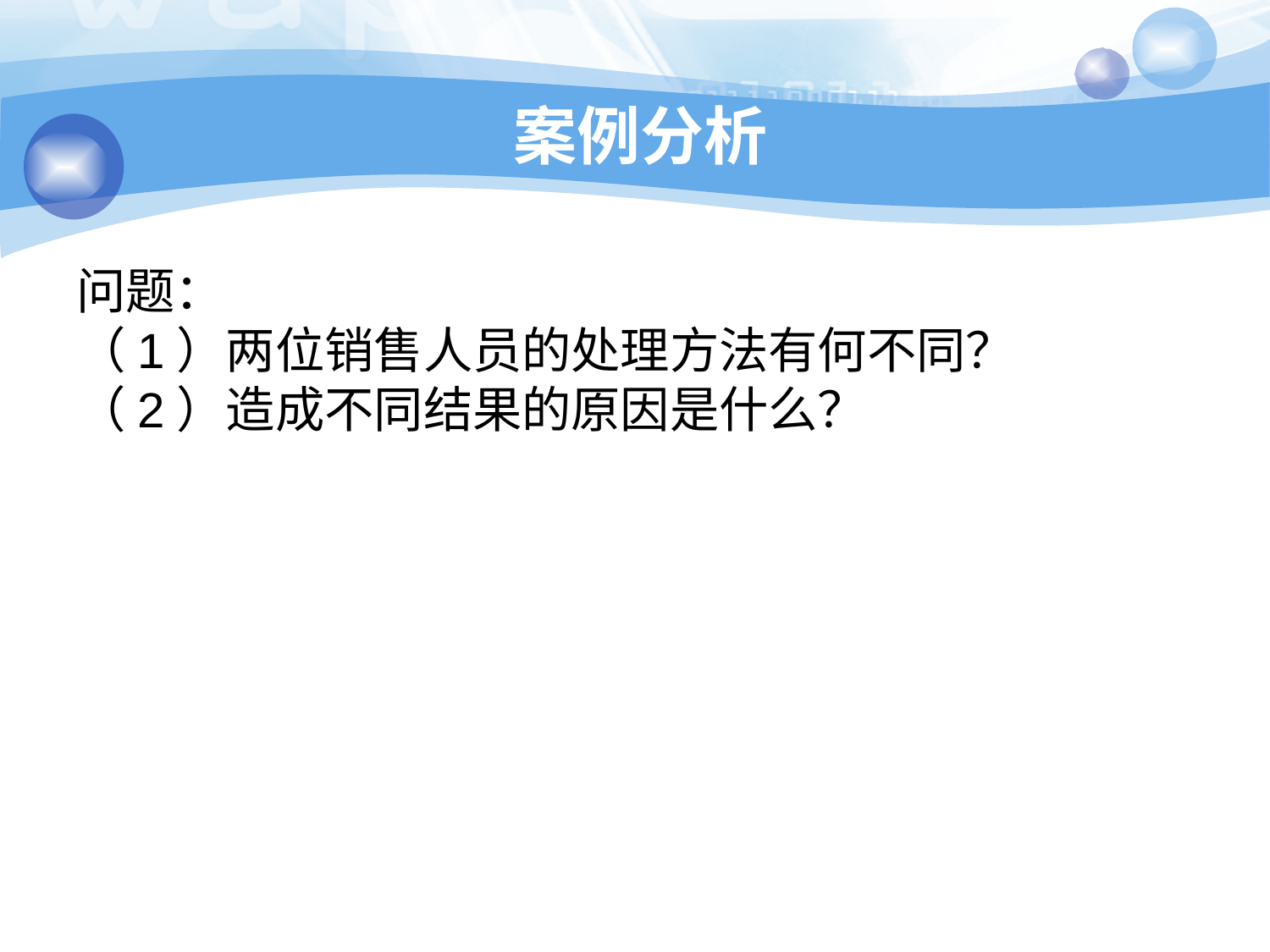

案例分析
问题：
（1）两位销售人员的处理方法有何不同？
（2）造成不同结果的原因是什么？